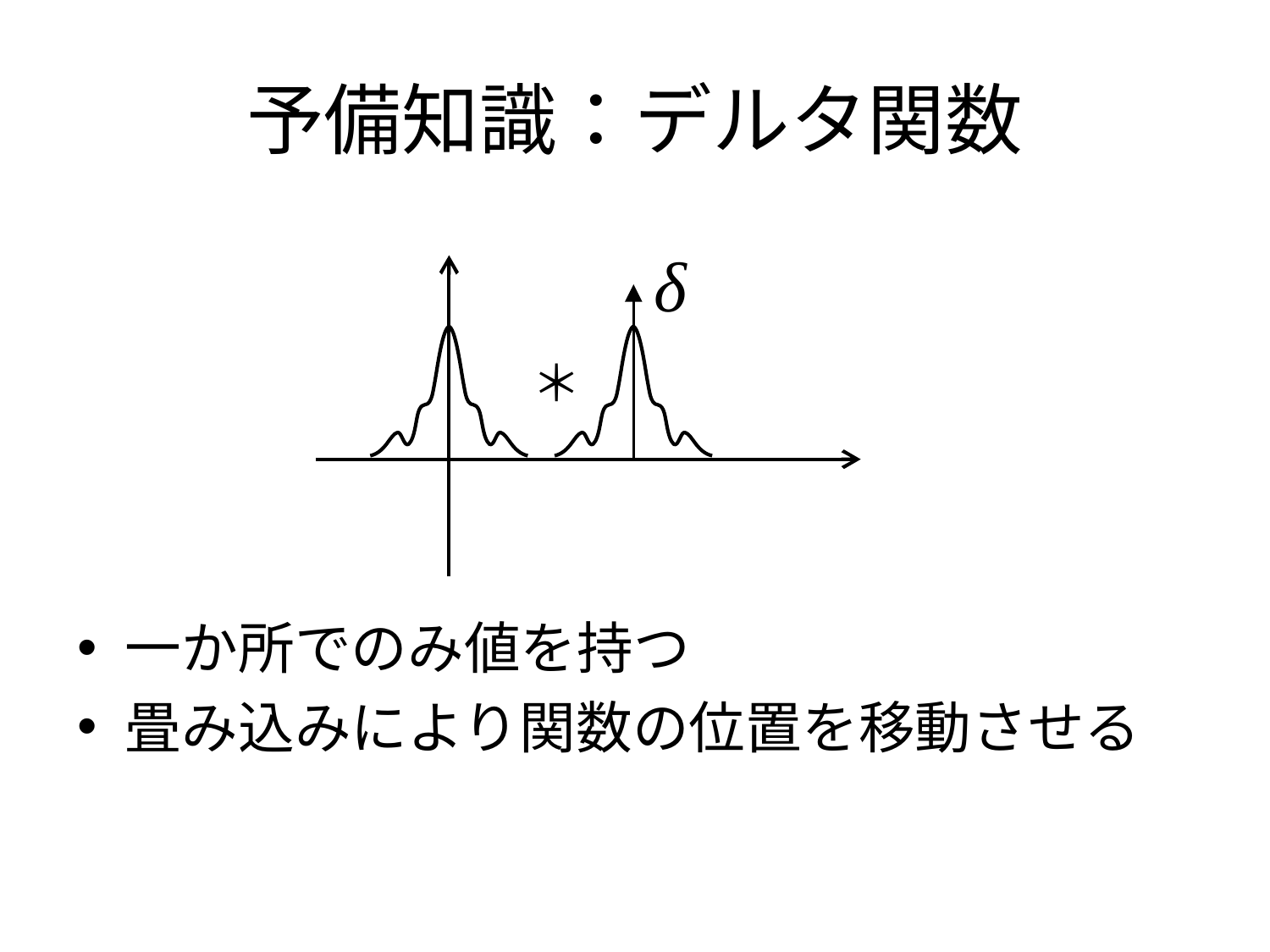

# 予備知識：デルタ関数
δ

＊
一か所でのみ値を持つ
畳み込みにより関数の位置を移動させる